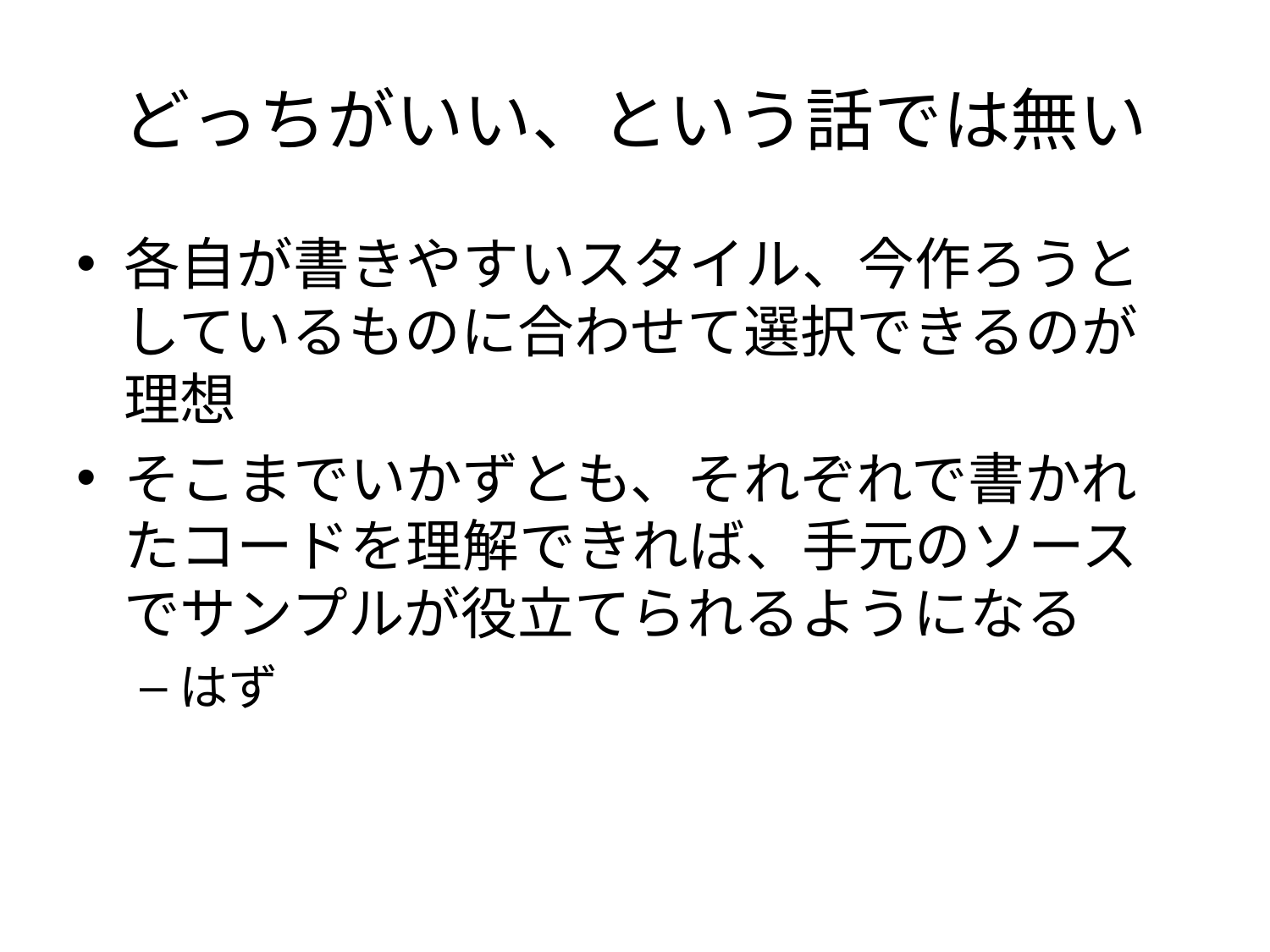

# どっちがいい、という話では無い
各自が書きやすいスタイル、今作ろうとしているものに合わせて選択できるのが理想
そこまでいかずとも、それぞれで書かれたコードを理解できれば、手元のソースでサンプルが役立てられるようになる
はず